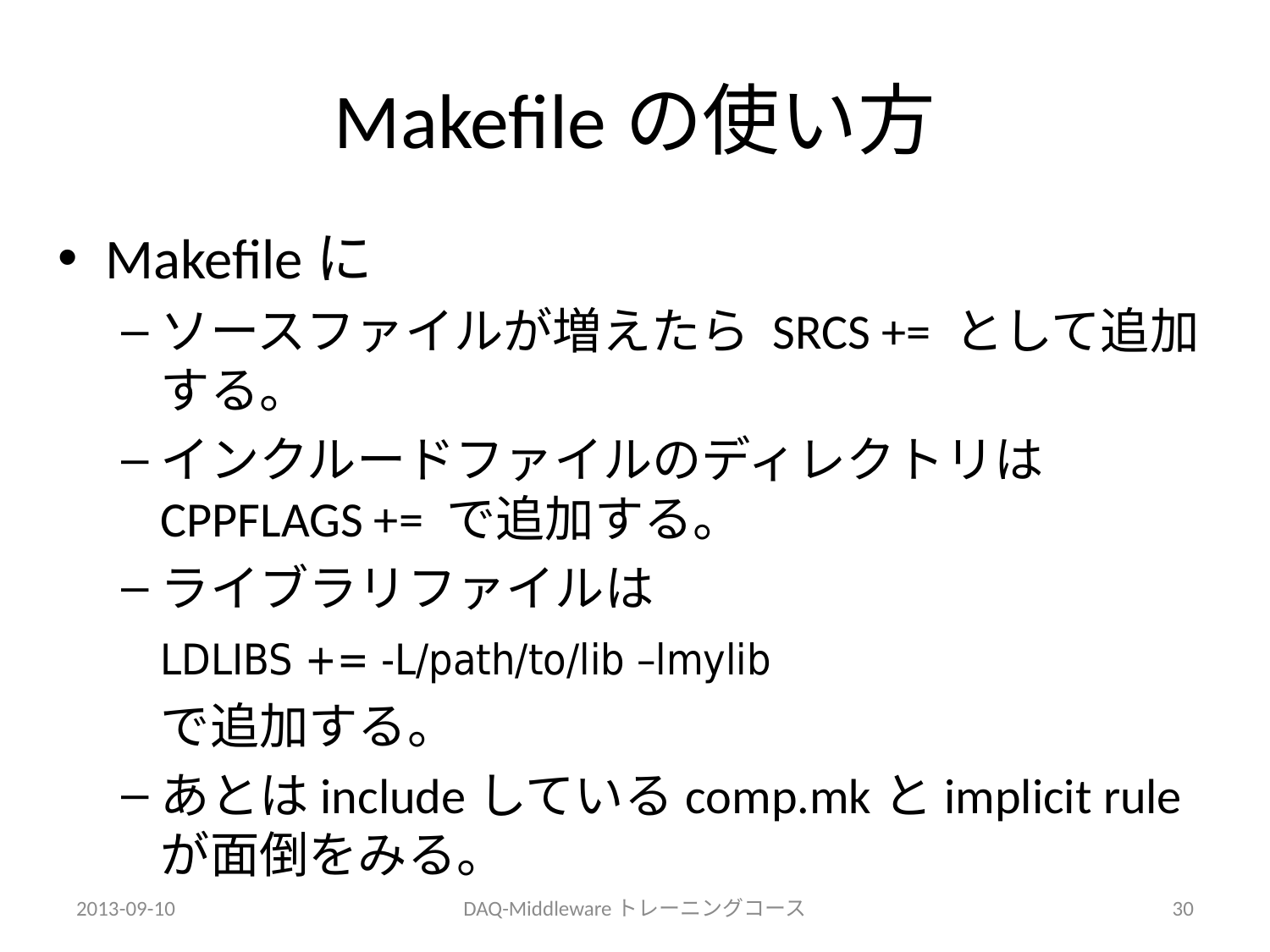

# Makefileの使い方
Makefileに
ソースファイルが増えたら SRCS += として追加する。
インクルードファイルのディレクトリは CPPFLAGS += で追加する。
ライブラリファイルは
	LDLIBS += -L/path/to/lib –lmylib
	で追加する。
あとはincludeしているcomp.mkとimplicit ruleが面倒をみる。

2013-09-10
DAQ-Middlewareトレーニングコース
30